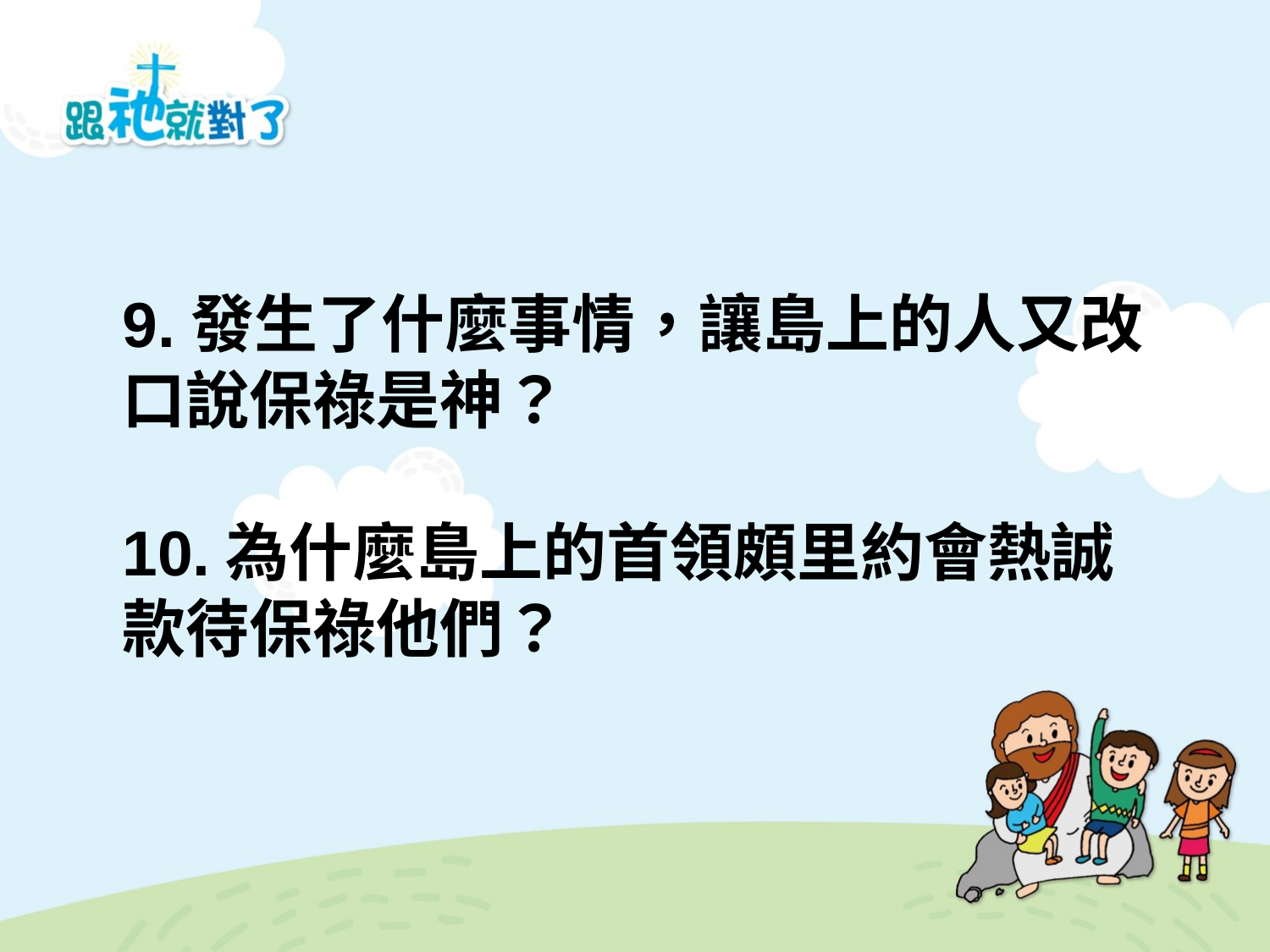

9.發生了什麼事情，讓島上的人又改口說保祿是神？

10.為什麼島上的首領頗里約會熱誠款待保祿他們？